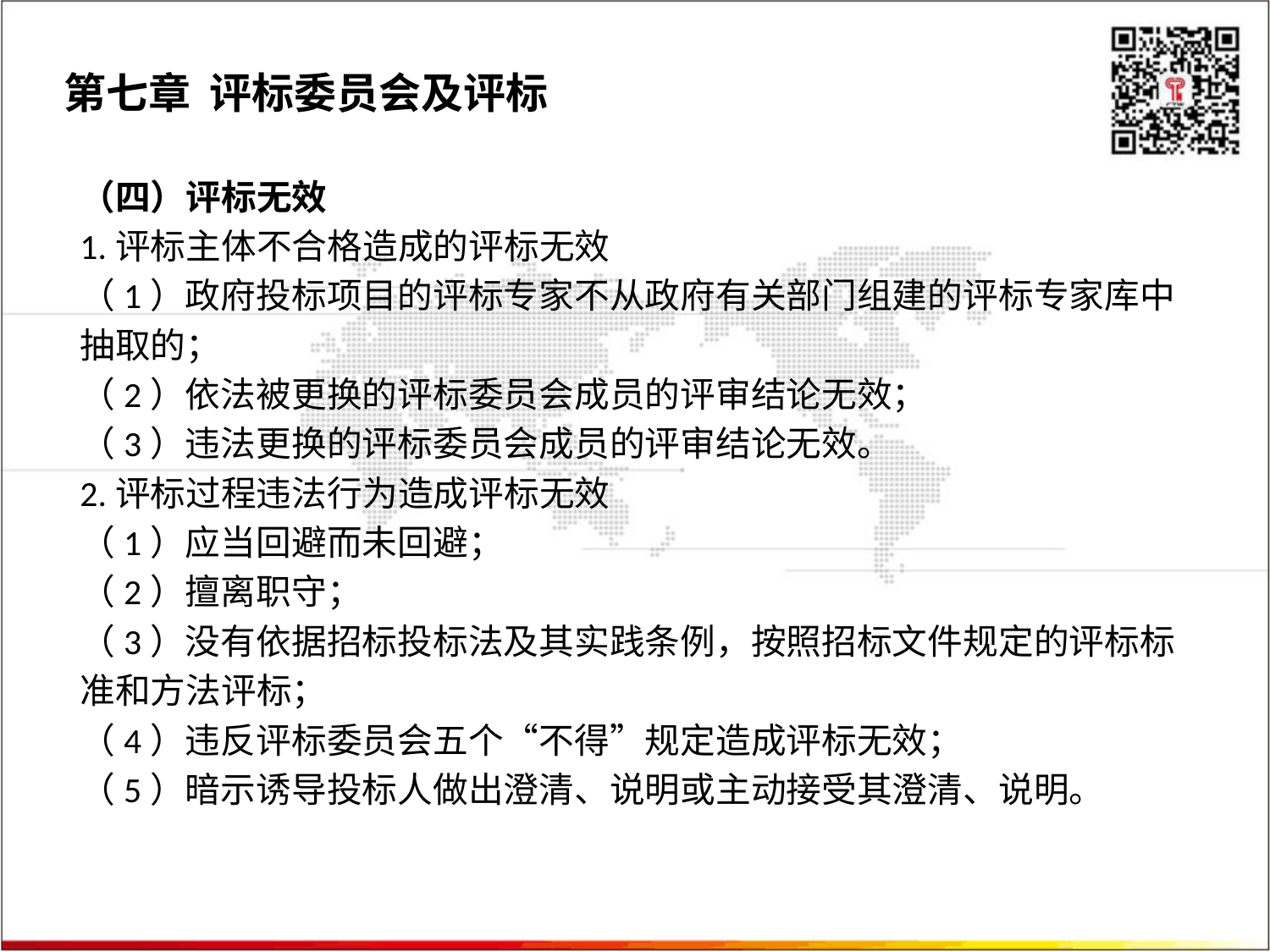

第七章  评标委员会及评标
（四）评标无效
1.评标主体不合格造成的评标无效
（1）政府投标项目的评标专家不从政府有关部门组建的评标专家库中抽取的；
（2）依法被更换的评标委员会成员的评审结论无效；
（3）违法更换的评标委员会成员的评审结论无效。
2.评标过程违法行为造成评标无效
（1）应当回避而未回避；
（2）擅离职守；
（3）没有依据招标投标法及其实践条例，按照招标文件规定的评标标准和方法评标；
（4）违反评标委员会五个“不得”规定造成评标无效；
（5）暗示诱导投标人做出澄清、说明或主动接受其澄清、说明。